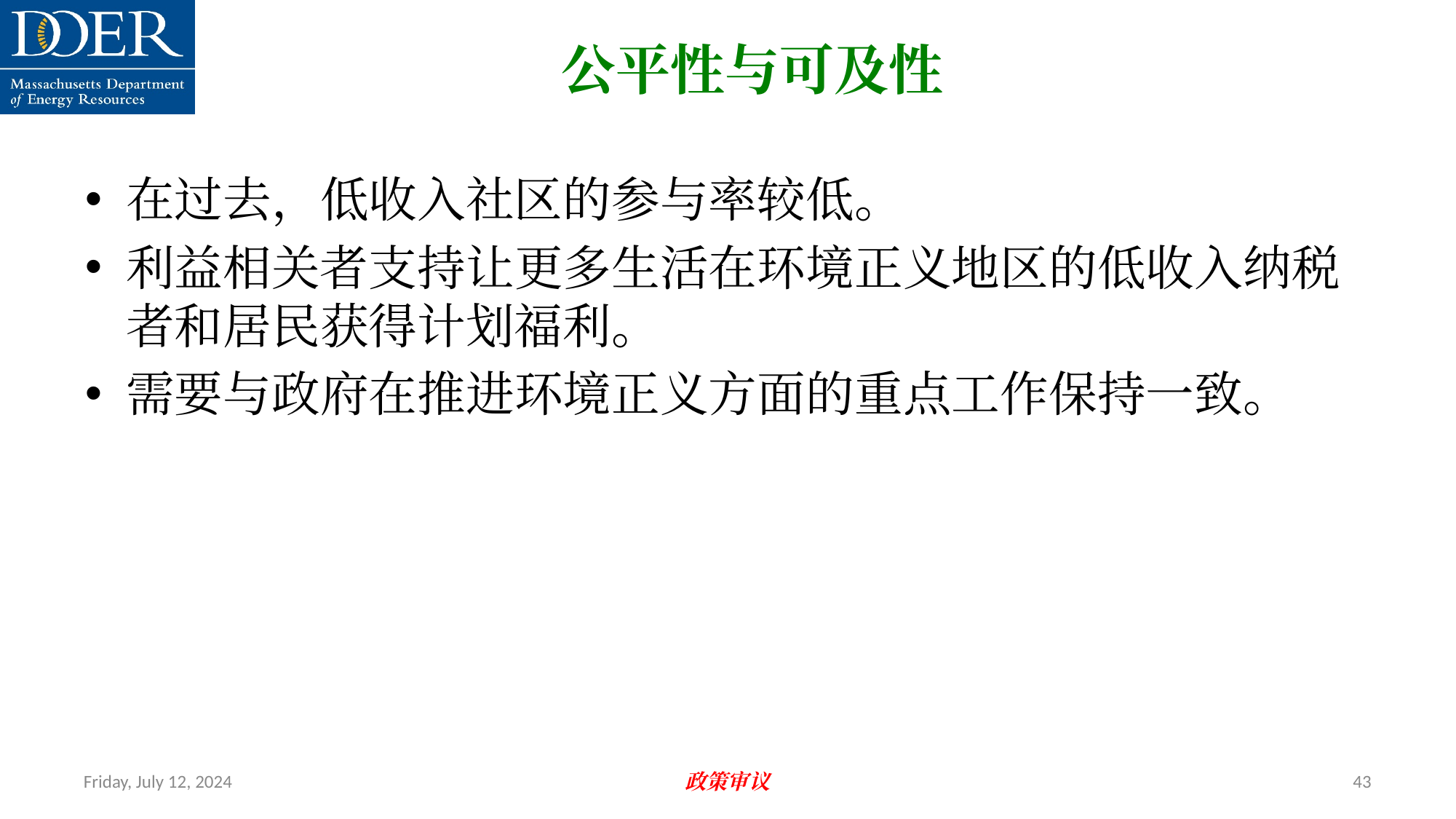

公平性与可及性
在过去，低收入社区的参与率较低。
利益相关者支持让更多生活在环境正义地区的低收入纳税者和居民获得计划福利。
需要与政府在推进环境正义方面的重点工作保持一致。
Friday, July 12, 2024
政策审议
43